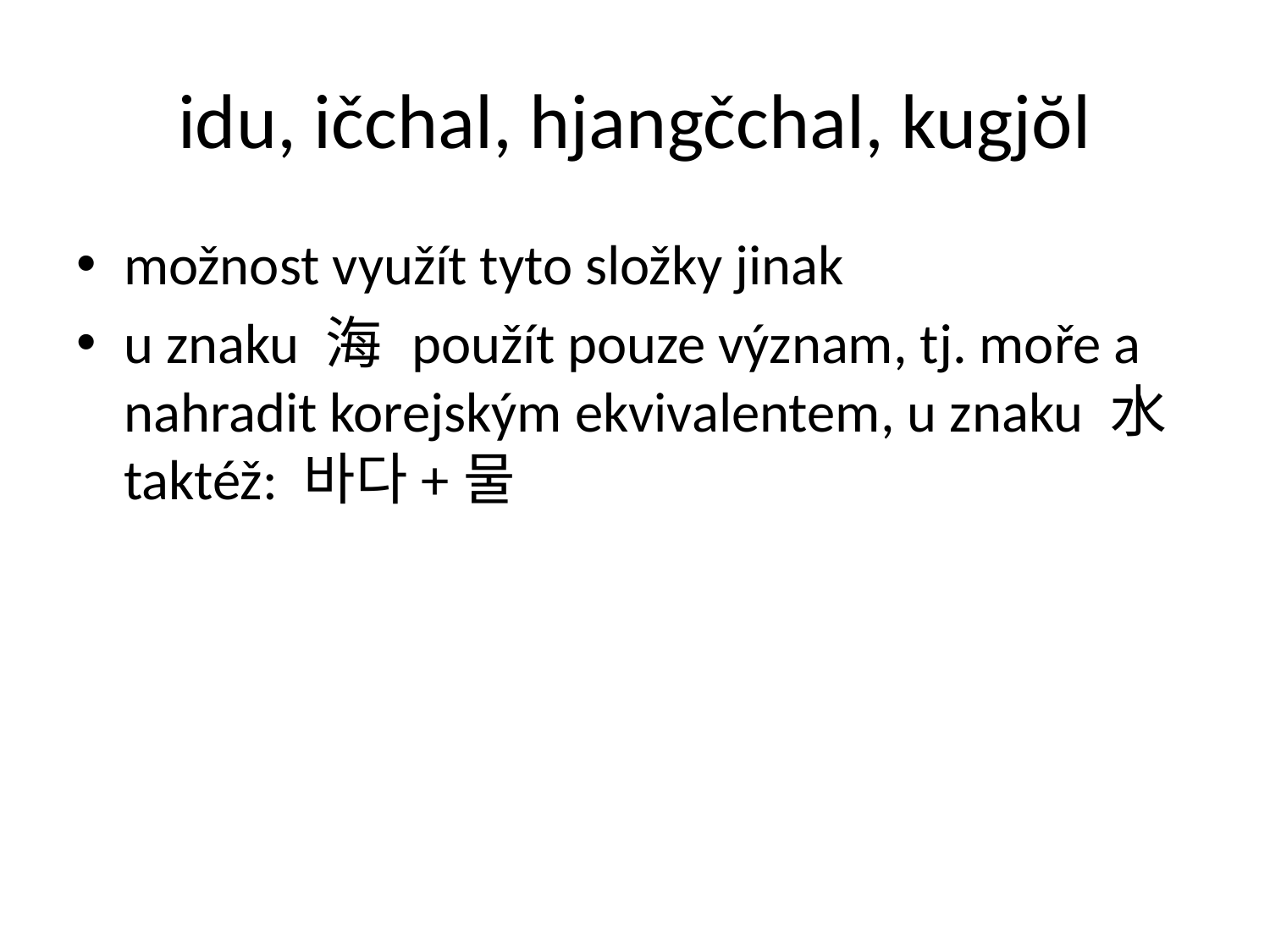

# idu, ičchal, hjangčchal, kugjŏl
možnost využít tyto složky jinak
u znaku 海 použít pouze význam, tj. moře a nahradit korejským ekvivalentem, u znaku 水 taktéž: 바다+물